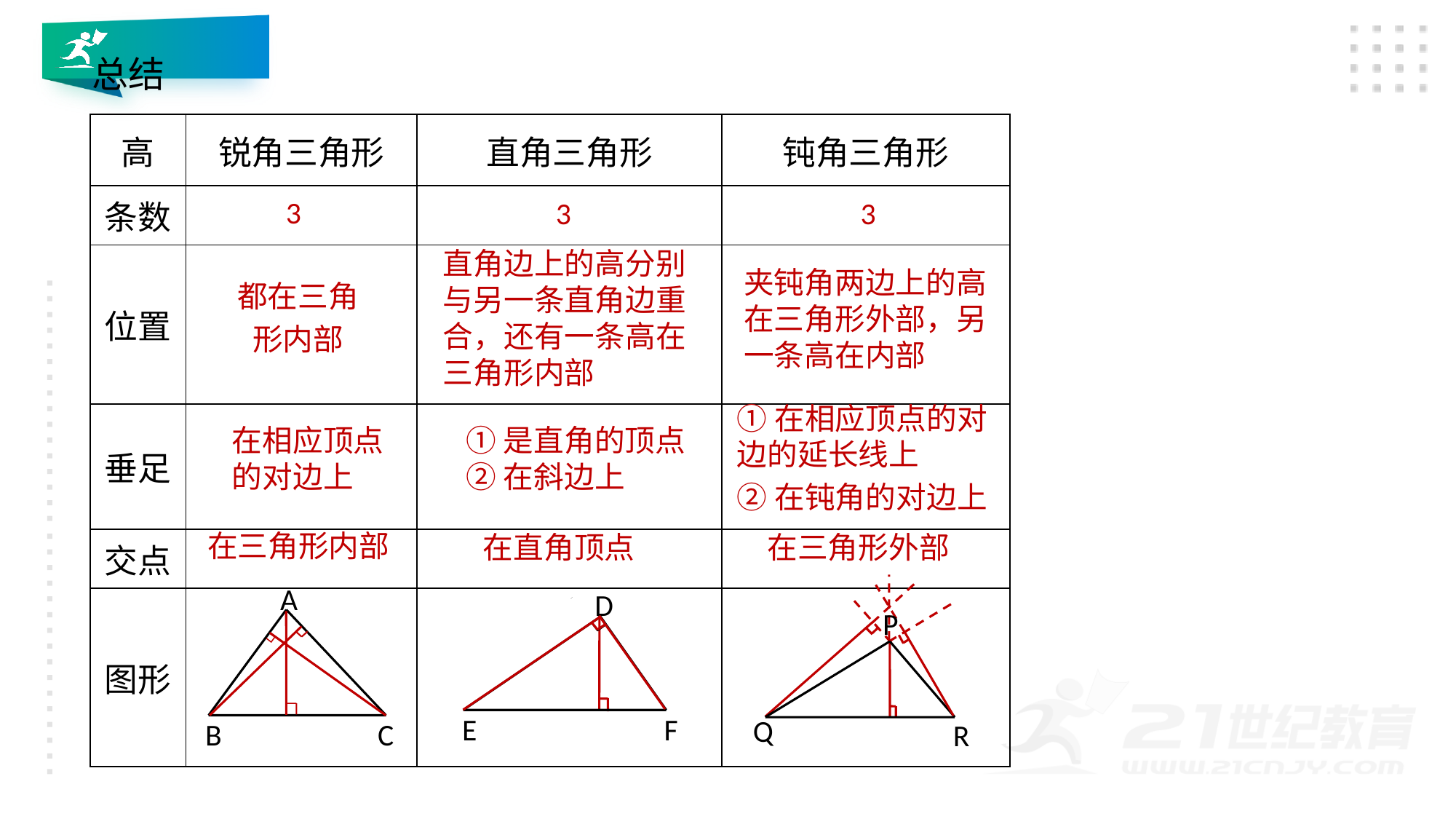

总结
| 高 | 锐角三角形 | 直角三角形 | 钝角三角形 |
| --- | --- | --- | --- |
| 条数 |  |  |  |
| 位置 |  |  |  |
| 垂足 |  |  |  |
| 交点 |  |  |  |
| 图形 |  |  |  |
3
3
3
直角边上的高分别与另一条直角边重合，还有一条高在三角形内部
夹钝角两边上的高在三角形外部，另一条高在内部
都在三角
形内部
①在相应顶点的对边的延长线上
②在钝角的对边上
在相应顶点的对边上
①是直角的顶点
②在斜边上
在三角形内部
在三角形外部
在直角顶点

A

B
C

D

E
F

P

Q
R